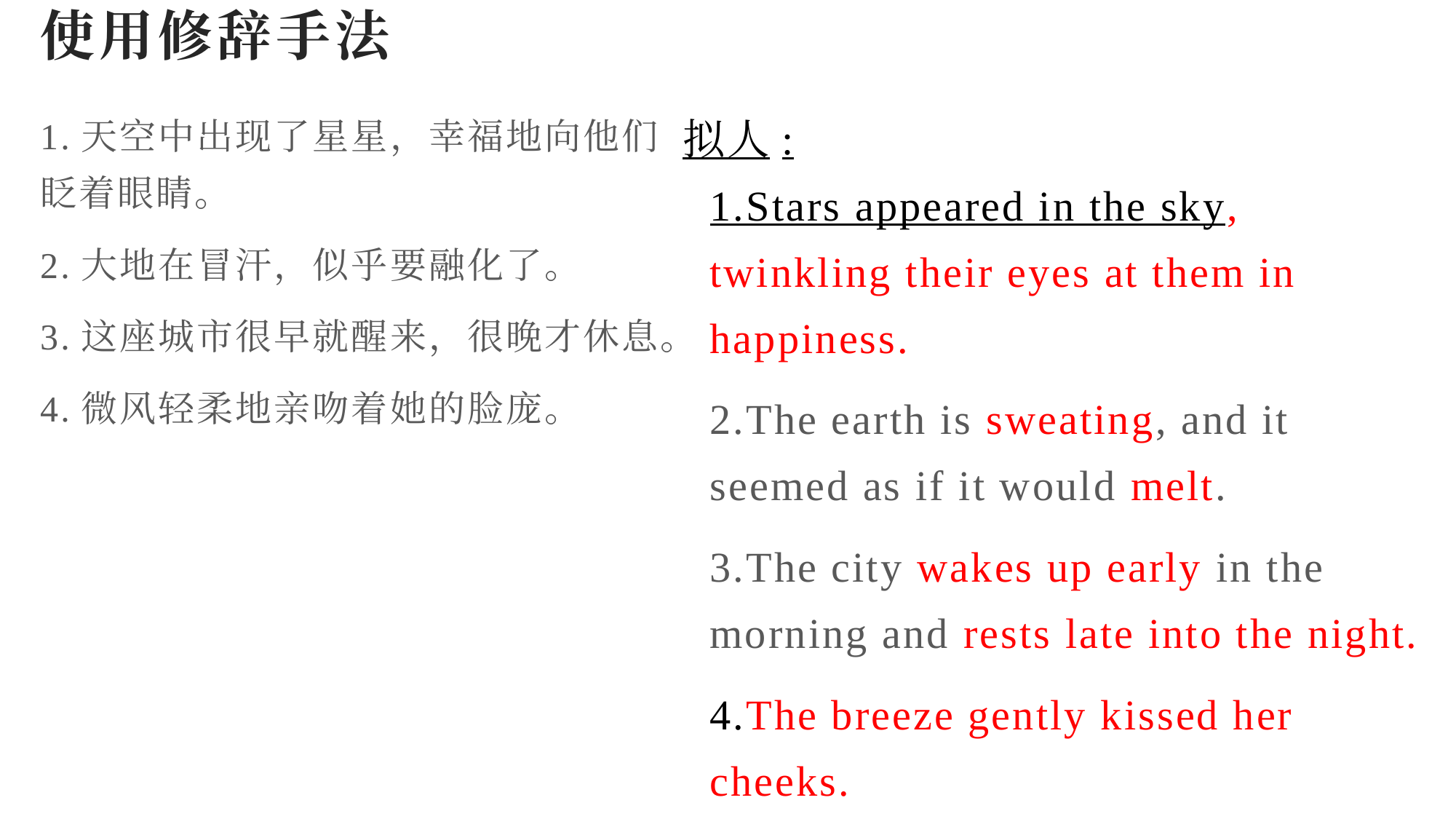

# 使用修辞手法
拟人:1.Stars appeared in the sky, twinkling their eyes at them in happiness.
2.The earth is sweating, and it seemed as if it would melt. 3.The city wakes up early in the morning and rests late into the night.
4.The breeze gently kissed her cheeks.

1.天空中出现了星星，幸福地向他们眨着眼睛。
2.大地在冒汗，似乎要融化了。
3.这座城市很早就醒来，很晚才休息。
4.微风轻柔地亲吻着她的脸庞。